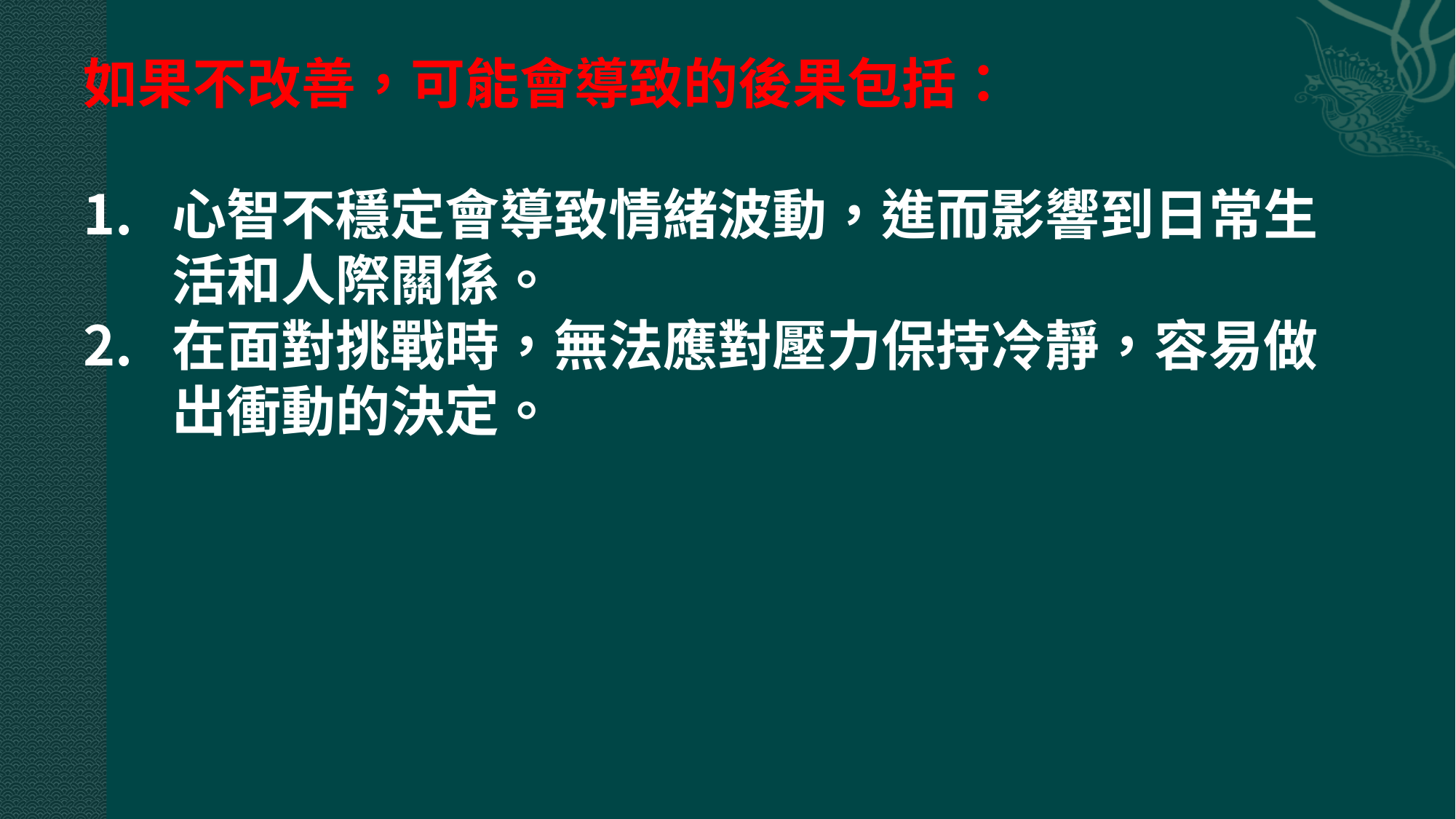

如果不改善，可能會導致的後果包括：

心智不穩定會導致情緒波動，進而影響到日常生活和人際關係。
在面對挑戰時，無法應對壓力保持冷靜，容易做出衝動的決定。